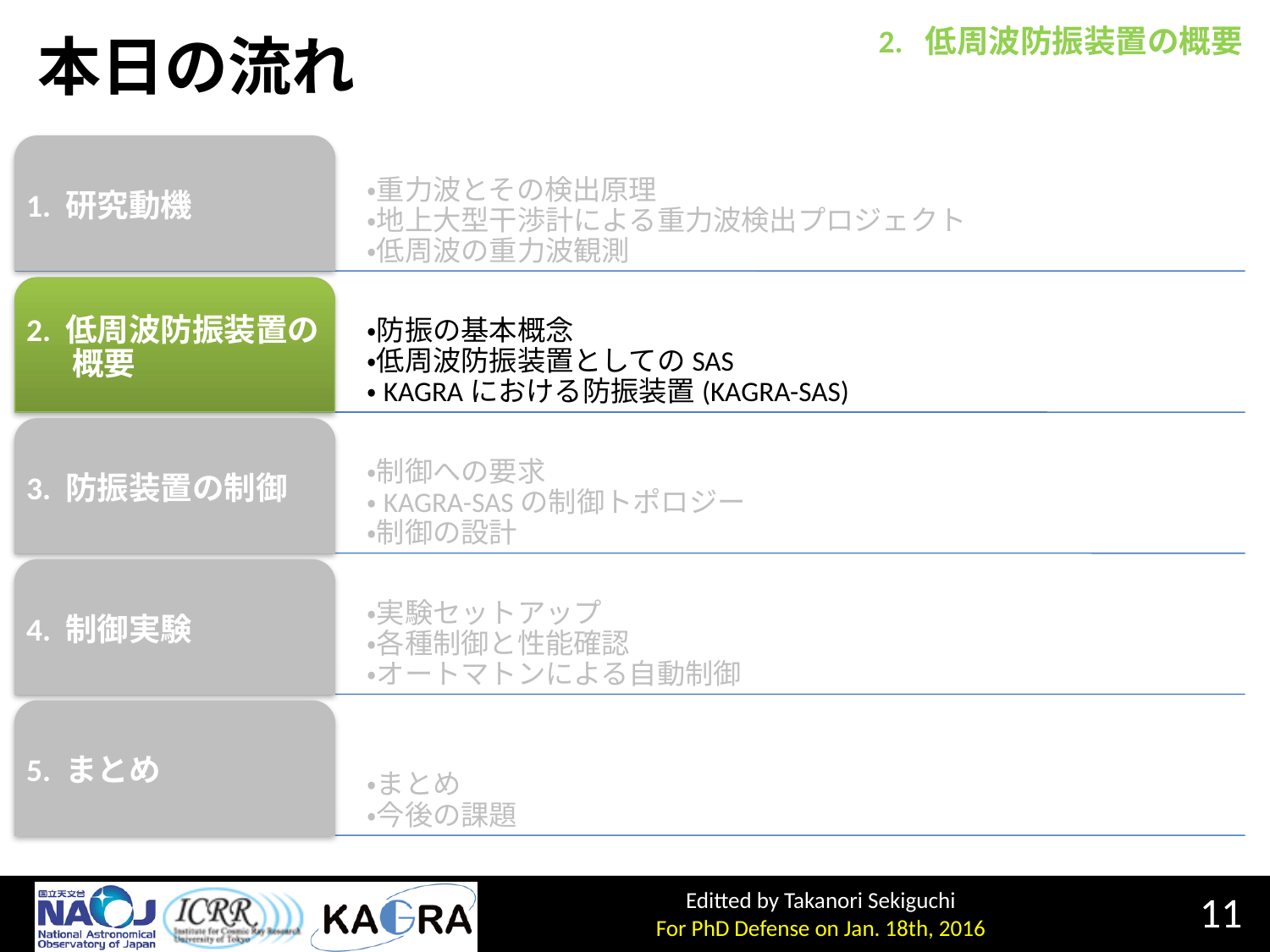

2.  低周波防振装置の概要
# 本日の流れ
　・重力波とその検出原理
　・地上大型干渉計による重力波検出プロジェクト
　・低周波の重力波観測
1. 研究動機
　・防振の基本概念
　・低周波防振装置としてのSAS
　・KAGRAにおける防振装置(KAGRA-SAS)
2. 低周波防振装置の
　  概要
　・制御への要求
　・KAGRA-SASの制御トポロジー
　・制御の設計
3. 防振装置の制御
　・実験セットアップ
　・各種制御と性能確認
　・オートマトンによる自動制御
4. 制御実験
　・まとめ
　・今後の課題
5. まとめ
11